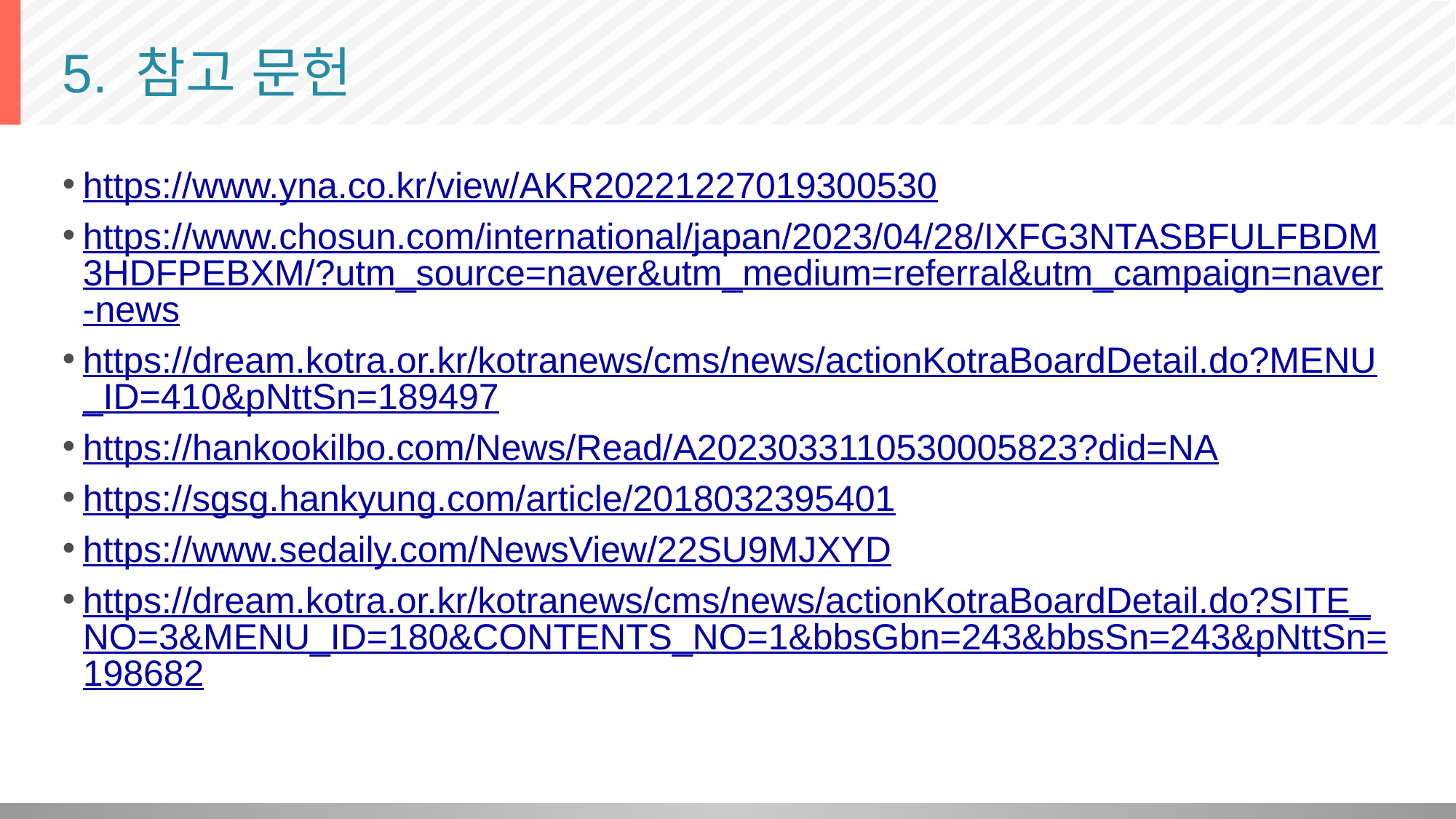

# 5. 참고 문헌
https://www.yna.co.kr/view/AKR20221227019300530
https://www.chosun.com/international/japan/2023/04/28/IXFG3NTASBFULFBDM3HDFPEBXM/?utm_source=naver&utm_medium=referral&utm_campaign=naver-news
https://dream.kotra.or.kr/kotranews/cms/news/actionKotraBoardDetail.do?MENU_ID=410&pNttSn=189497
https://hankookilbo.com/News/Read/A2023033110530005823?did=NA
https://sgsg.hankyung.com/article/2018032395401
https://www.sedaily.com/NewsView/22SU9MJXYD
https://dream.kotra.or.kr/kotranews/cms/news/actionKotraBoardDetail.do?SITE_NO=3&MENU_ID=180&CONTENTS_NO=1&bbsGbn=243&bbsSn=243&pNttSn=198682